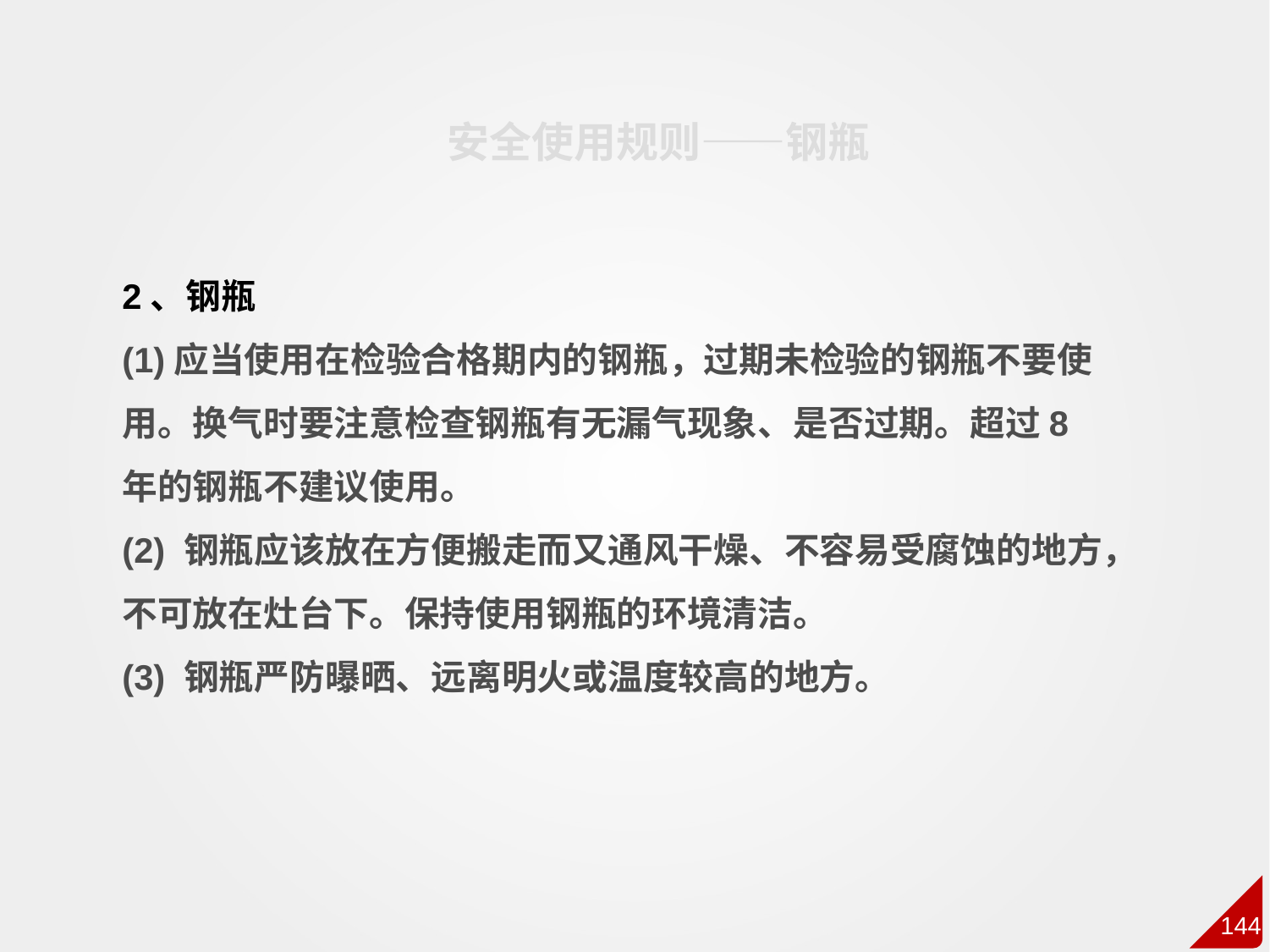

安全使用规则——钢瓶
2、钢瓶
(1)应当使用在检验合格期内的钢瓶，过期未检验的钢瓶不要使用。换气时要注意检查钢瓶有无漏气现象、是否过期。超过8年的钢瓶不建议使用。
(2) 钢瓶应该放在方便搬走而又通风干燥、不容易受腐蚀的地方，不可放在灶台下。保持使用钢瓶的环境清洁。
(3) 钢瓶严防曝晒、远离明火或温度较高的地方。